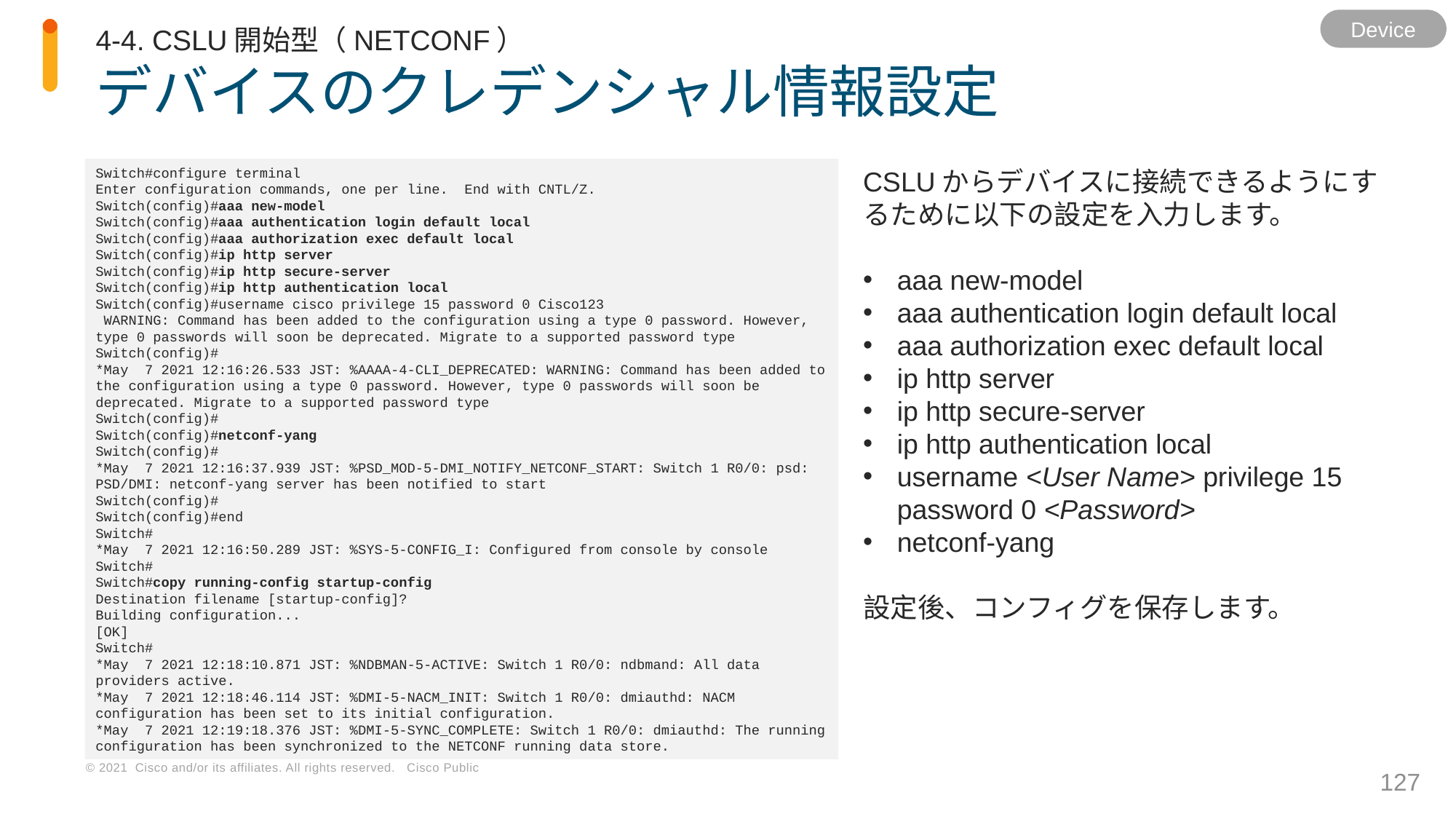

4-4. CSLU開始型（NETCONF）
Device
# デバイスのクレデンシャル情報設定
Switch#configure terminal
Enter configuration commands, one per line.  End with CNTL/Z.
Switch(config)#aaa new-model
Switch(config)#aaa authentication login default local
Switch(config)#aaa authorization exec default local
Switch(config)#ip http server
Switch(config)#ip http secure-server
Switch(config)#ip http authentication local
Switch(config)#username cisco privilege 15 password 0 Cisco123
 WARNING: Command has been added to the configuration using a type 0 password. However, type 0 passwords will soon be deprecated. Migrate to a supported password type
Switch(config)#
*May  7 2021 12:16:26.533 JST: %AAAA-4-CLI_DEPRECATED: WARNING: Command has been added to the configuration using a type 0 password. However, type 0 passwords will soon be deprecated. Migrate to a supported password type
Switch(config)#
Switch(config)#netconf-yang
Switch(config)#
*May  7 2021 12:16:37.939 JST: %PSD_MOD-5-DMI_NOTIFY_NETCONF_START: Switch 1 R0/0: psd: PSD/DMI: netconf-yang server has been notified to start
Switch(config)#
Switch(config)#end
Switch#
*May  7 2021 12:16:50.289 JST: %SYS-5-CONFIG_I: Configured from console by console
Switch#
Switch#copy running-config startup-config
Destination filename [startup-config]?
Building configuration...
[OK]
Switch#
*May  7 2021 12:18:10.871 JST: %NDBMAN-5-ACTIVE: Switch 1 R0/0: ndbmand: All data providers active.
*May  7 2021 12:18:46.114 JST: %DMI-5-NACM_INIT: Switch 1 R0/0: dmiauthd: NACM configuration has been set to its initial configuration.
*May  7 2021 12:19:18.376 JST: %DMI-5-SYNC_COMPLETE: Switch 1 R0/0: dmiauthd: The running configuration has been synchronized to the NETCONF running data store.
CSLUからデバイスに接続できるようにするために以下の設定を入力します。

aaa new-model
aaa authentication login default local
aaa authorization exec default local
ip http server
ip http secure-server
ip http authentication local
username <User Name> privilege 15 password 0 <Password>
netconf-yang

設定後、コンフィグを保存します。
127